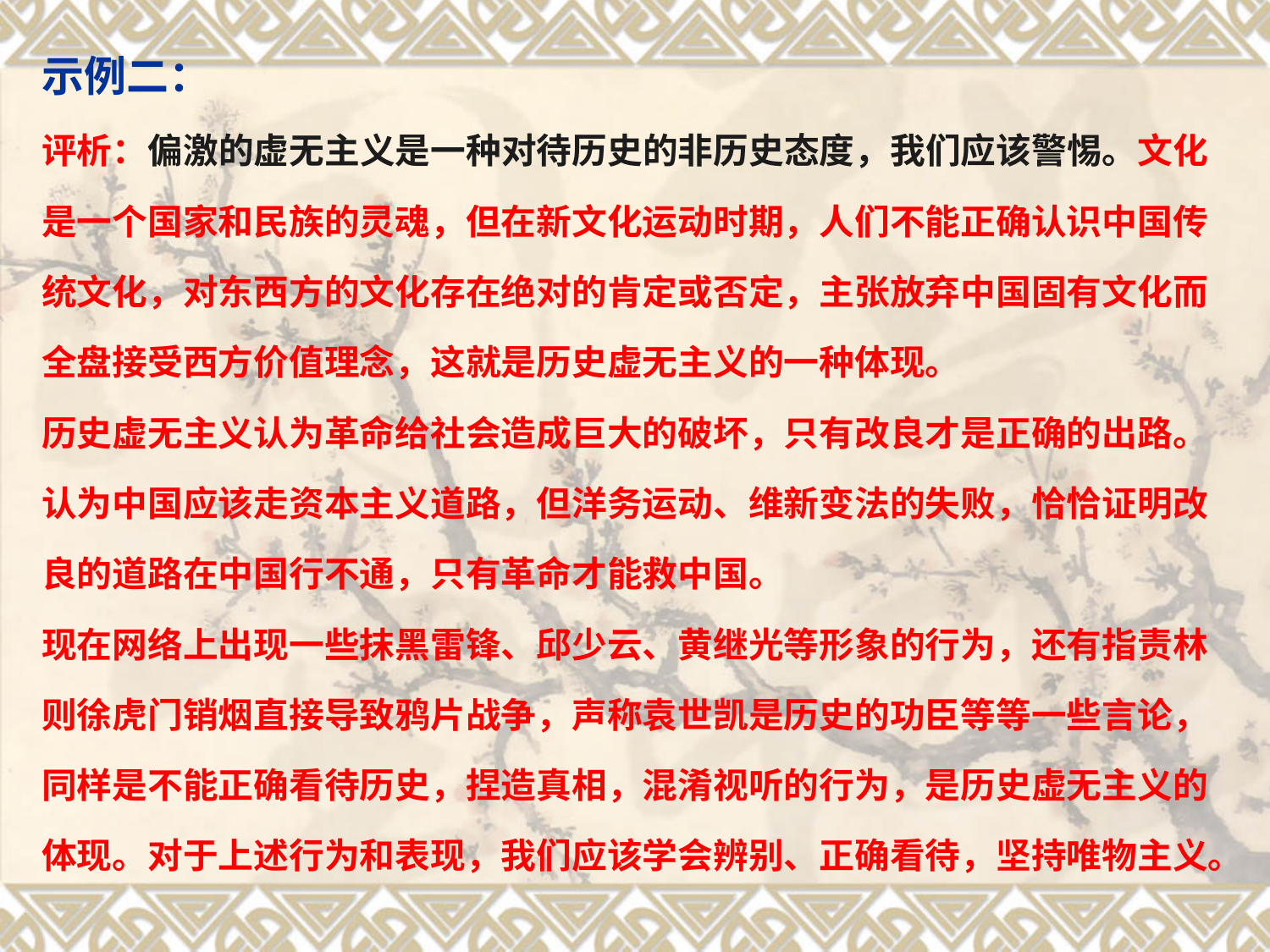

示例二：
评析：偏激的虚无主义是一种对待历史的非历史态度，我们应该警惕。文化是一个国家和民族的灵魂，但在新文化运动时期，人们不能正确认识中国传统文化，对东西方的文化存在绝对的肯定或否定，主张放弃中国固有文化而全盘接受西方价值理念，这就是历史虚无主义的一种体现。
历史虚无主义认为革命给社会造成巨大的破坏，只有改良才是正确的出路。认为中国应该走资本主义道路，但洋务运动、维新变法的失败，恰恰证明改良的道路在中国行不通，只有革命才能救中国。
现在网络上出现一些抹黑雷锋、邱少云、黄继光等形象的行为，还有指责林则徐虎门销烟直接导致鸦片战争，声称袁世凯是历史的功臣等等一些言论，同样是不能正确看待历史，捏造真相，混淆视听的行为，是历史虚无主义的体现。对于上述行为和表现，我们应该学会辨别、正确看待，坚持唯物主义。